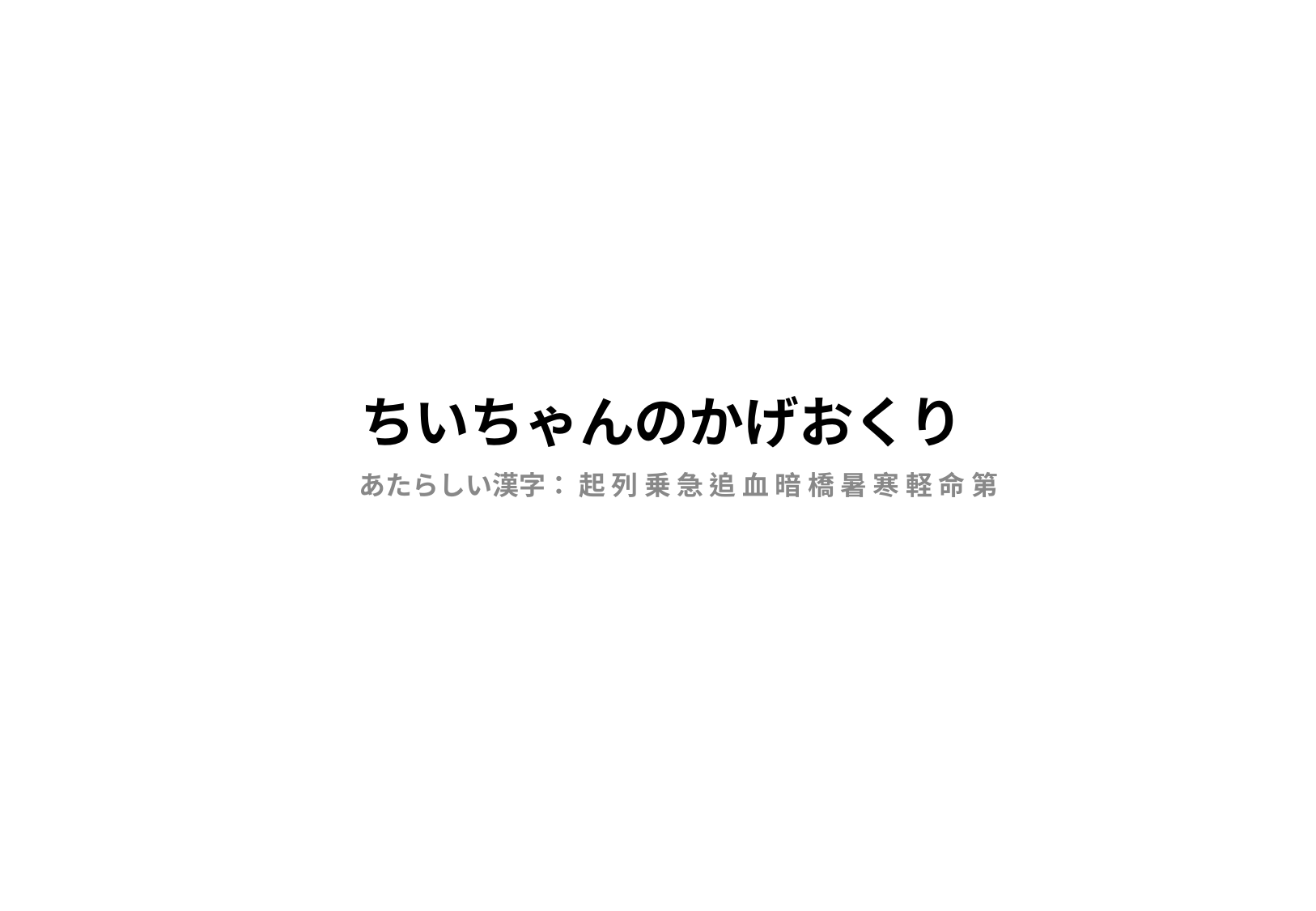

# ちいちゃんのかげおくり
あたらしい漢字： 起 列 乗 急 追 血 暗 橋 暑 寒 軽 命 第